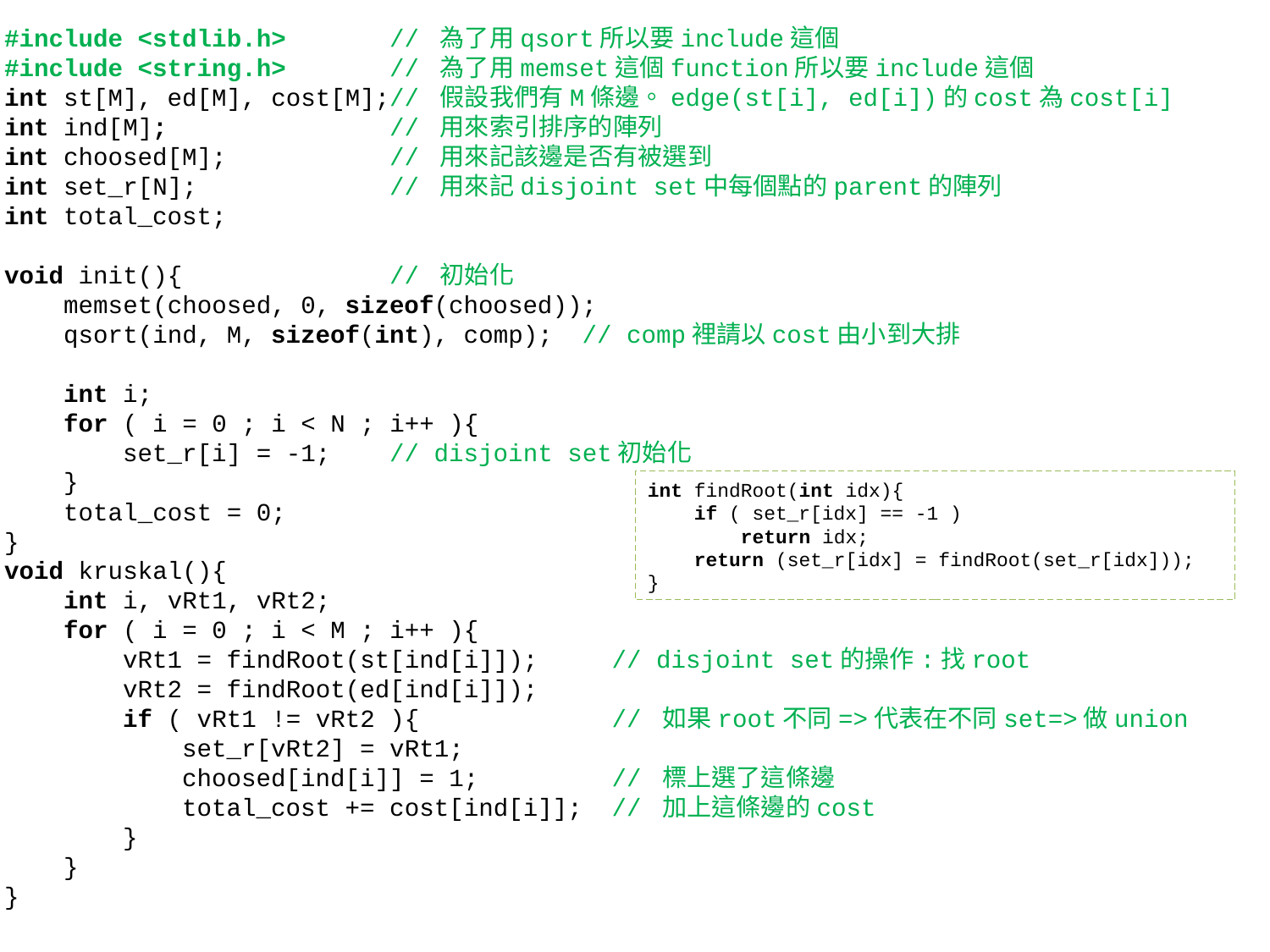

#include <stdlib.h>       // 為了用qsort所以要include這個
#include <string.h>       // 為了用memset這個function所以要include這個
int st[M], ed[M], cost[M];// 假設我們有M條邊。edge(st[i], ed[i])的cost為cost[i]
int ind[M];               // 用來索引排序的陣列
int choosed[M];           // 用來記該邊是否有被選到
int set_r[N];             // 用來記disjoint set中每個點的parent的陣列
int total_cost;

void init(){              // 初始化
    memset(choosed, 0, sizeof(choosed));
    qsort(ind, M, sizeof(int), comp);  // comp裡請以cost由小到大排

    int i;
    for ( i = 0 ; i < N ; i++ ){
        set_r[i] = -1;    // disjoint set初始化
    }
    total_cost = 0;
}
void kruskal(){
    int i, vRt1, vRt2;
    for ( i = 0 ; i < M ; i++ ){
        vRt1 = findRoot(st[ind[i]]);     // disjoint set的操作:找root
        vRt2 = findRoot(ed[ind[i]]);
        if ( vRt1 != vRt2 ){             // 如果root不同=>代表在不同set=>做union
            set_r[vRt2] = vRt1;
            choosed[ind[i]] = 1;         // 標上選了這條邊
            total_cost += cost[ind[i]];  // 加上這條邊的cost
        }
    }
}
int findRoot(int idx){
    if ( set_r[idx] == -1 )
        return idx;
    return (set_r[idx] = findRoot(set_r[idx]));
}